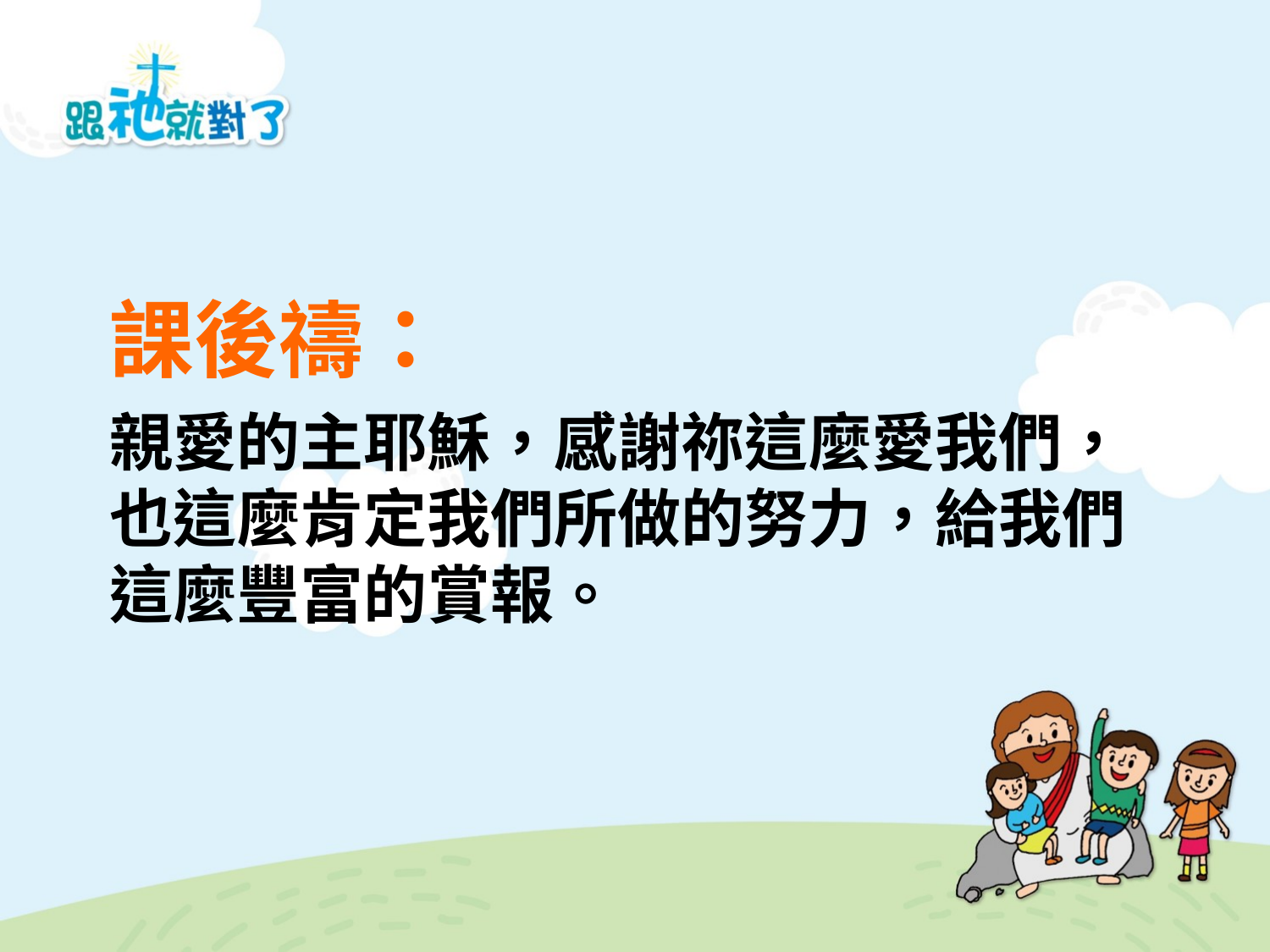

課後禱：
親愛的主耶穌，感謝祢這麼愛我們，也這麼肯定我們所做的努力，給我們這麼豐富的賞報。